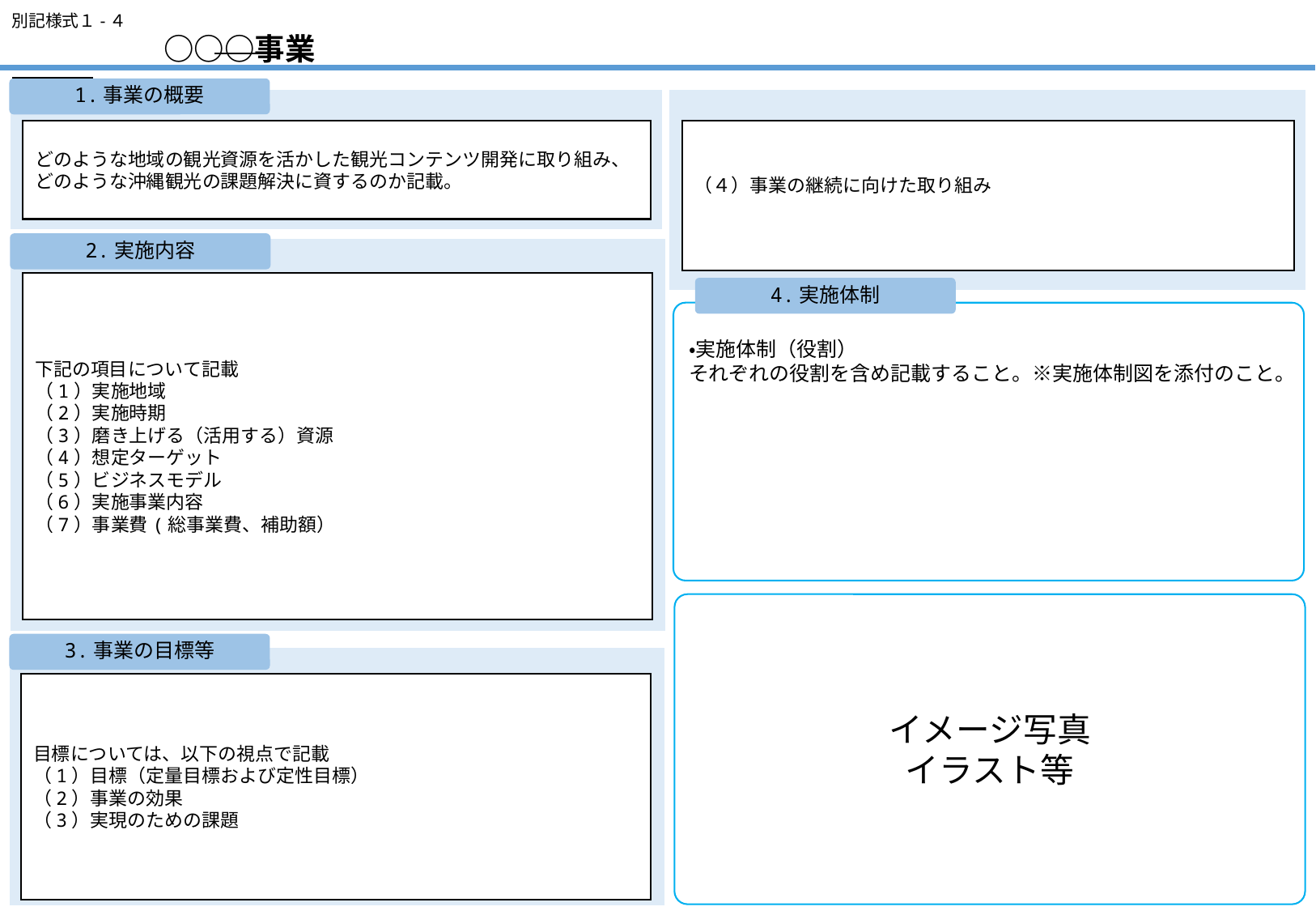

別記様式１-４
　　　　　○○○事業
1.事業の概要

どのような地域の観光資源を活かした観光コンテンツ開発に取り組み、どのような沖縄観光の課題解決に資するのか記載。
（４）事業の継続に向けた取り組み

2.実施内容

下記の項目について記載
（1）実施地域
（2）実施時期
（3）磨き上げる（活用する）資源
（4）想定ターゲット
（5）ビジネスモデル
（6）実施事業内容
（7）事業費(総事業費、補助額）
4.実施体制

・実施体制（役割）
それぞれの役割を含め記載すること。※実施体制図を添付のこと。

イメージ写真
イラスト等
3.事業の目標等

目標については、以下の視点で記載
（1）目標（定量目標および定性目標）
（2）事業の効果
（3）実現のための課題